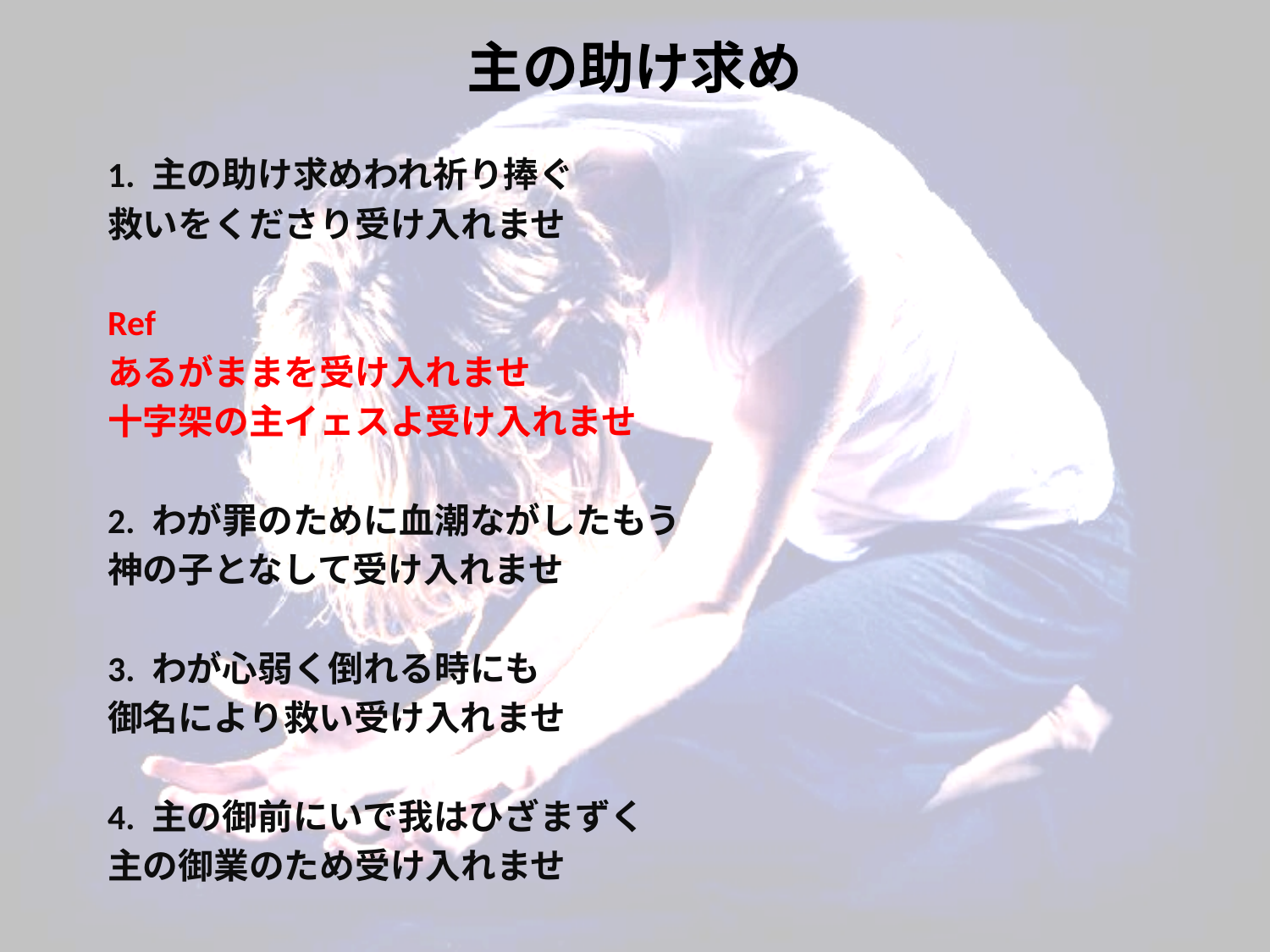

# 主の助け求め
1. 主の助け求めわれ祈り捧ぐ
救いをくださり受け入れませ

Ref
あるがままを受け入れませ
十字架の主イェスよ受け入れませ

2. わが罪のために血潮ながしたもう
神の子となして受け入れませ

3. わが心弱く倒れる時にも
御名により救い受け入れませ

4. 主の御前にいで我はひざまずく
主の御業のため受け入れませ